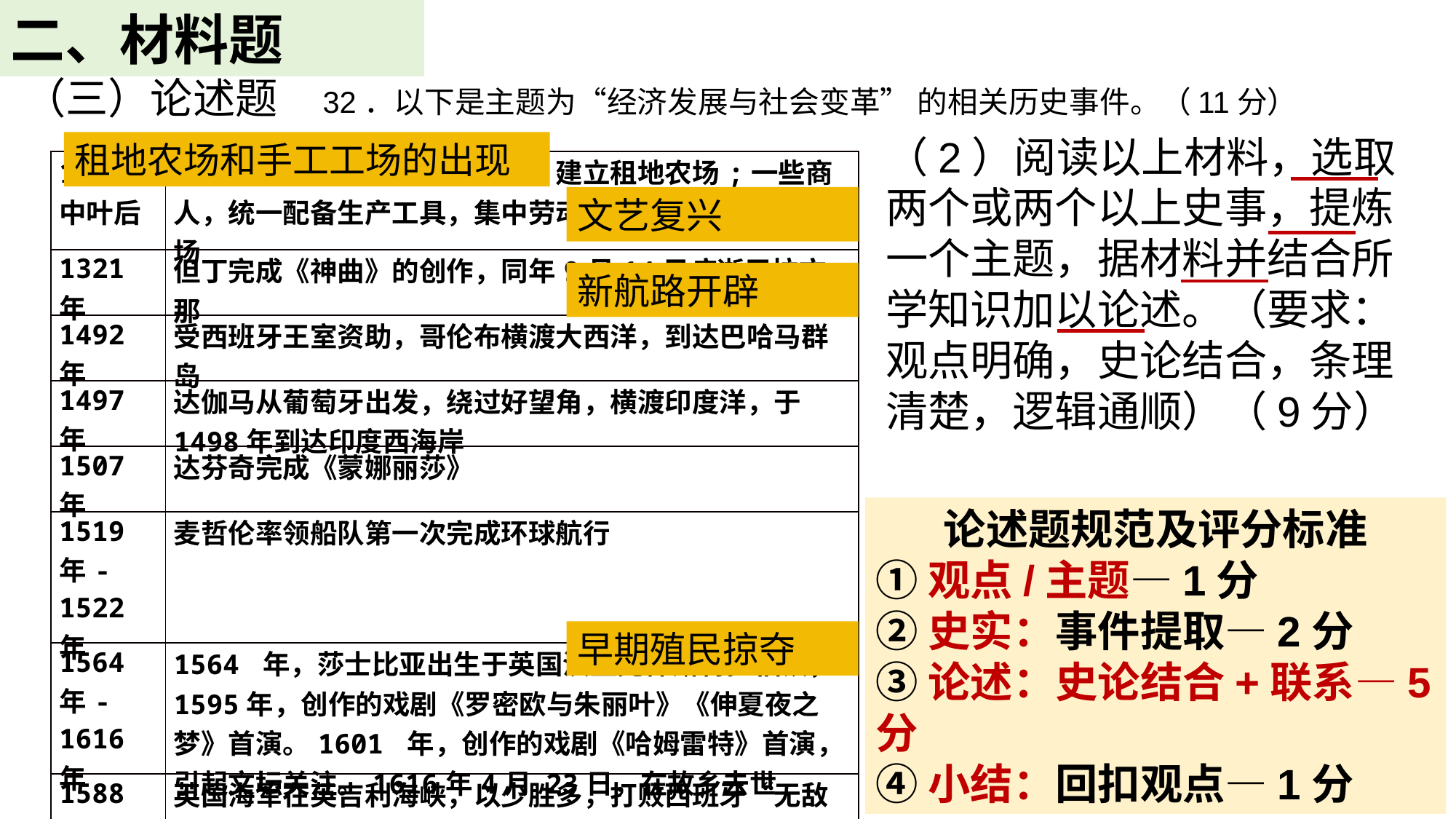

二、材料题
（三）论述题
32．以下是主题为“经济发展与社会变革” 的相关历史事件。（11分）
（2）阅读以上材料，选取两个或两个以上史事，提炼一个主题，据材料并结合所学知识加以论述。（要求：观点明确，史论结合，条理清楚，逻辑通顺）（9分）
租地农场和手工工场的出现
| 14世纪中叶后 | 一些富裕农民将土地集中起来，建立租地农场;一些商人，统一配备生产工具，集中劳动，形成集中的手工工场 |
| --- | --- |
| 1321年 | 但丁完成《神曲》的创作，同年9月14日病逝于拉文那 |
| 1492年 | 受西班牙王室资助，哥伦布横渡大西洋，到达巴哈马群岛 |
| 1497年 | 达伽马从葡萄牙出发，绕过好望角，横渡印度洋，于1498年到达印度西海岸 |
| 1507年 | 达芬奇完成《蒙娜丽莎》 |
| 1519年-1522年 | 麦哲伦率领船队第一次完成环球航行 |
| 1564年-1616年 | 1564 年，莎士比亚出生于英国沃里克郡斯特拉福镇，1595年，创作的戏剧《罗密欧与朱丽叶》《伸夏夜之梦》首演。1601 年，创作的戏剧《哈姆雷特》首演，引起文坛关注。1616年4月 23日，在故乡去世 |
| 1588年 | 英国海军在英吉利海峡，以少胜多，打败西班牙“无敌舰队” |
| 17世纪 | 英国进行以贩卖黑奴为中心的“三角贸易” |
| 17世纪下半叶 | 英国凭借强大的实力最终战胜了荷兰、法国，在世界各地夺取大片殖民地，自诩为“日不落帝国”。 |
文艺复兴
新航路开辟
论述题规范及评分标准
①观点/主题—1分
②史实：事件提取—2分
③论述：史论结合+联系—5分
④小结：回扣观点—1分
早期殖民掠夺